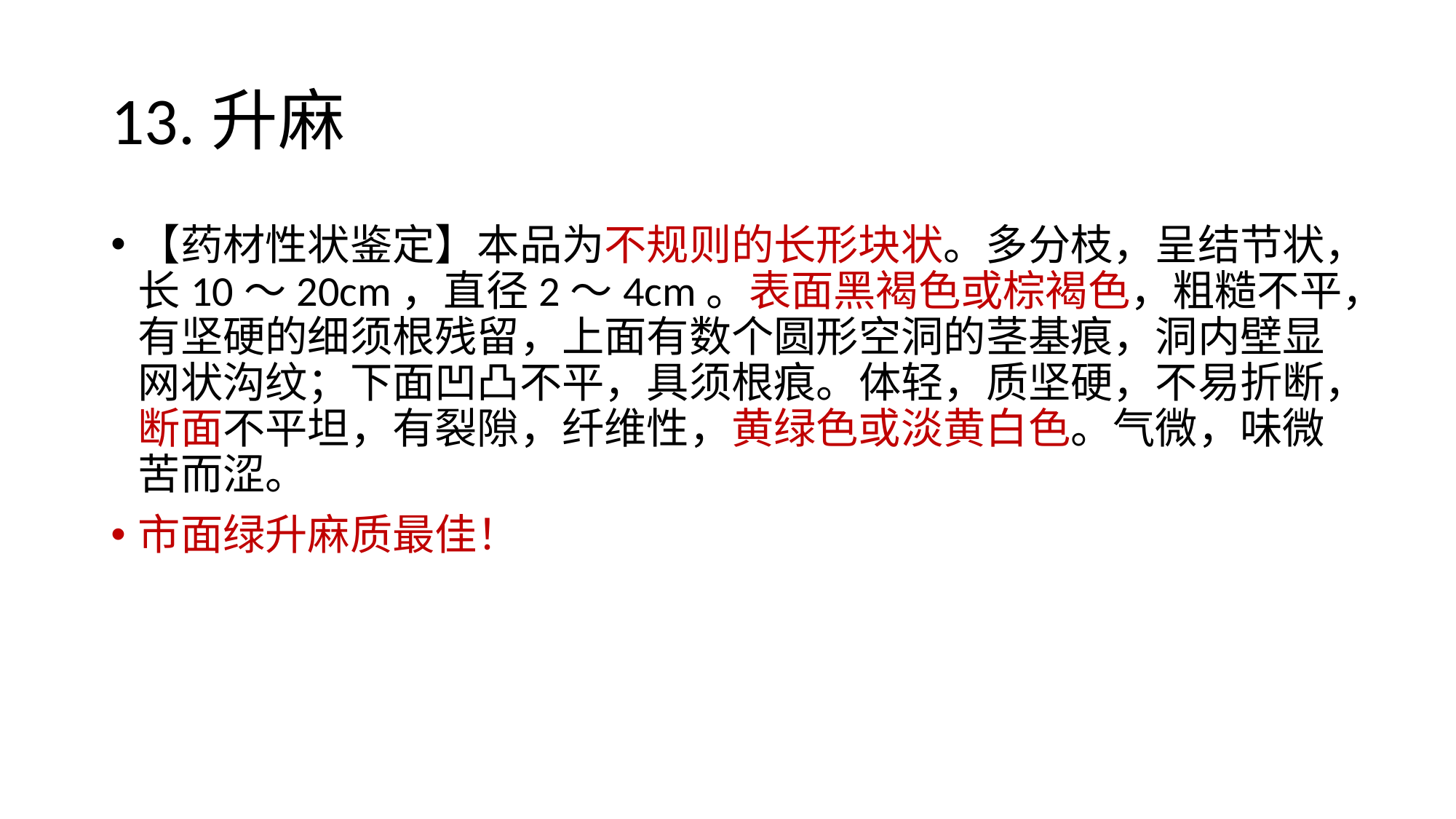

# 13.升麻
【药材性状鉴定】本品为不规则的长形块状。多分枝，呈结节状，长10～20cm，直径2～4cm。表面黑褐色或棕褐色，粗糙不平，有坚硬的细须根残留，上面有数个圆形空洞的茎基痕，洞内壁显网状沟纹；下面凹凸不平，具须根痕。体轻，质坚硬，不易折断，断面不平坦，有裂隙，纤维性，黄绿色或淡黄白色。气微，味微苦而涩。
市面绿升麻质最佳！